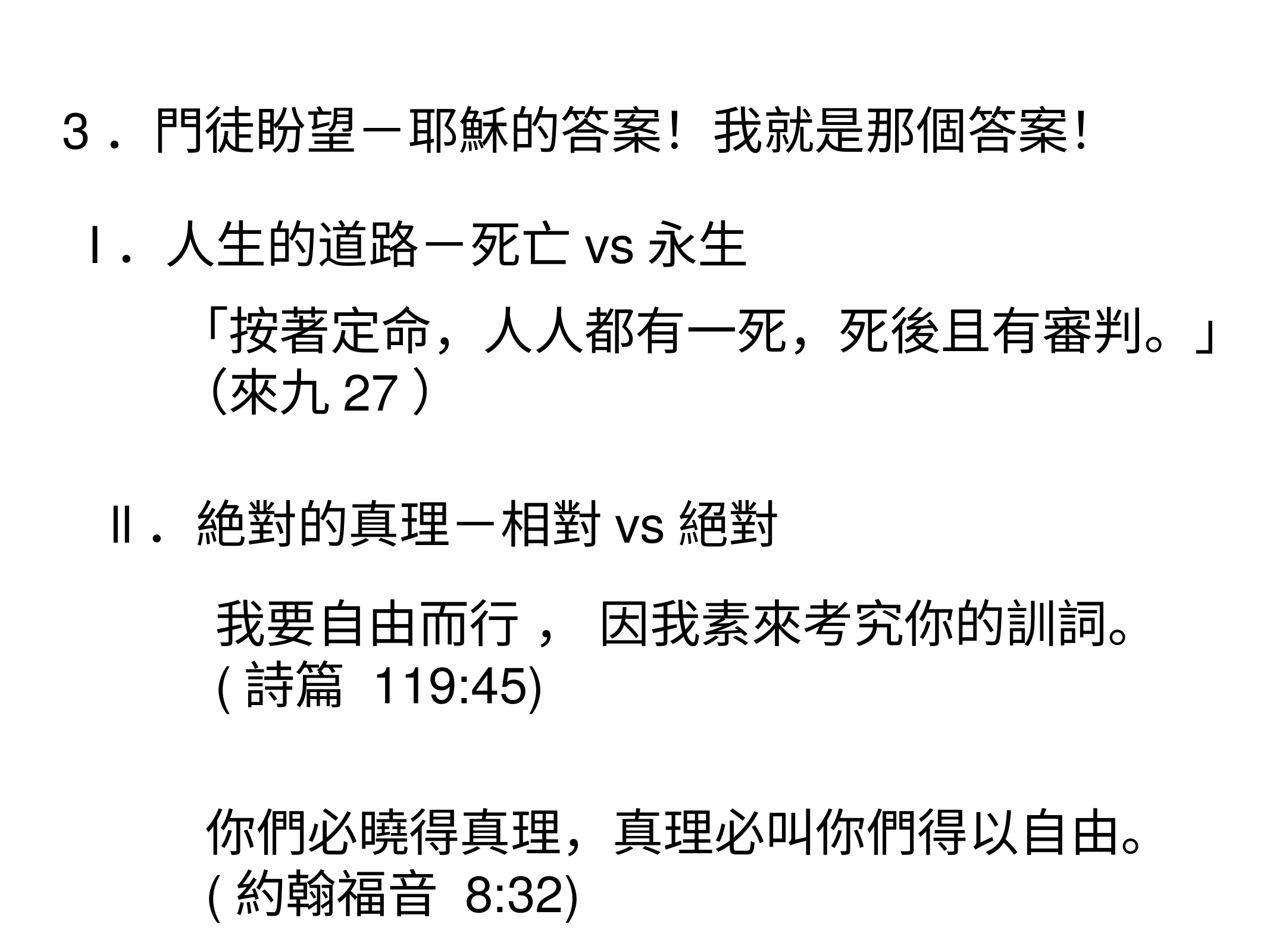

3．門徒盼望－耶穌的答案！我就是那個答案！
	I．人生的道路－死亡vs永生
「按著定命，人人都有一死，死後且有審判。」（來九27）
	ll．絶對的真理－相對vs絕對
我要自由而行 ， 因我素來考究你的訓詞。(詩篇 119:45)
你們必曉得真理，真理必叫你們得以自由。(約翰福音 8:32)